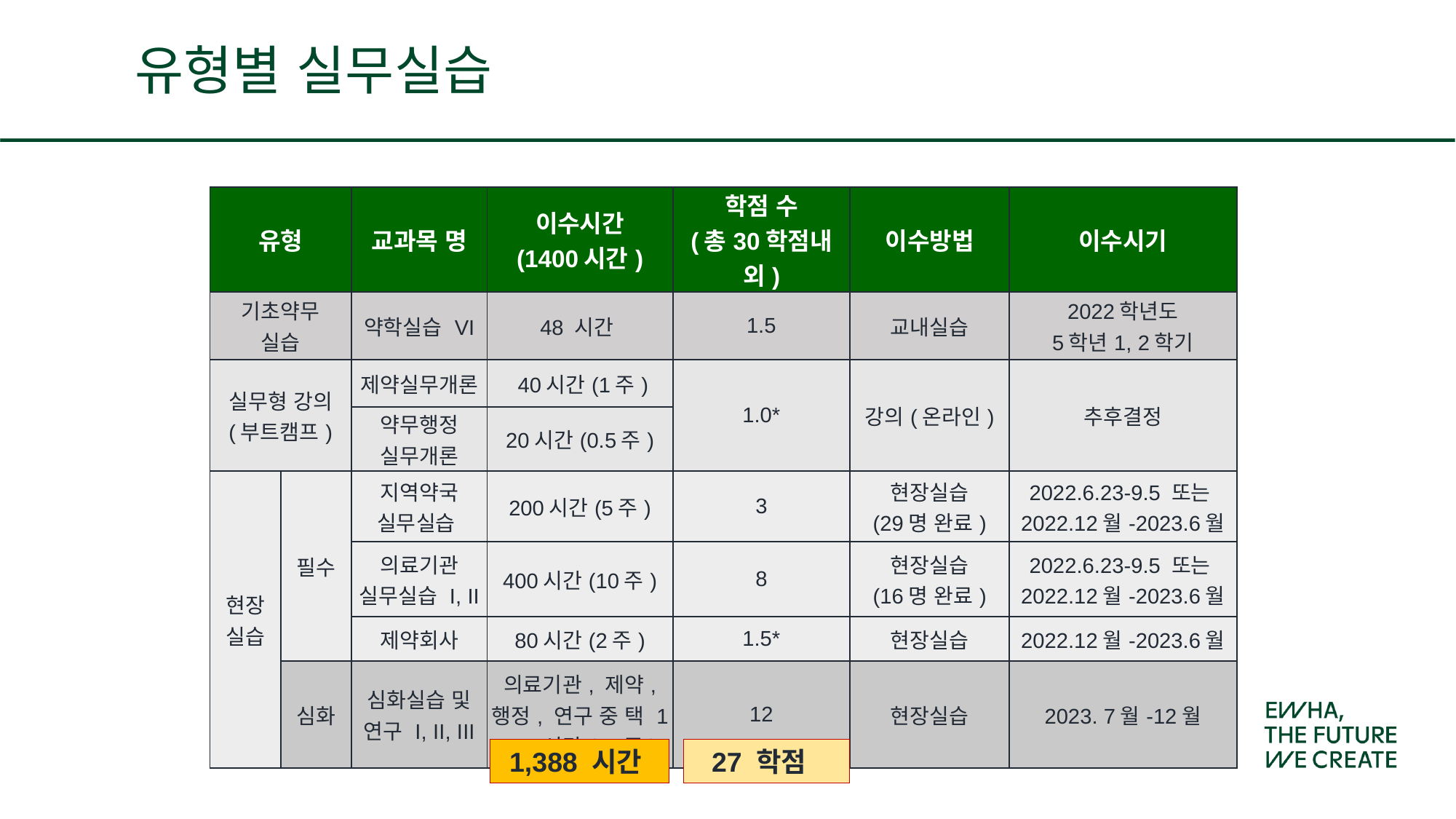

# 유형별 실무실습
| 유형 |  | 교과목 명 | 이수시간 (1400시간) | 학점 수 (총30학점내외) | 이수방법 | 이수시기 |
| --- | --- | --- | --- | --- | --- | --- |
| 기초약무 실습 |  | 약학실습 VI | 48 시간 | 1.5 | 교내실습 | 2022학년도 5학년1, 2학기 |
| 실무형 강의 (부트캠프) |  | 제약실무개론 | 40시간(1주) | 1.0\* | 강의(온라인) | 추후결정 |
|  |  | 약무행정 실무개론 | 20시간(0.5주) |  |  |  |
| 현장 실습 | 필수 | 지역약국 실무실습 | 200시간(5주) | 3 | 현장실습 (29명 완료) | 2022.6.23-9.5 또는 2022.12월-2023.6월 |
|  |  | 의료기관 실무실습 I, II | 400시간(10주) | 8 | 현장실습 (16명 완료) | 2022.6.23-9.5 또는 2022.12월-2023.6월 |
|  |  | 제약회사 | 80시간(2주) | 1.5\* | 현장실습 | 2022.12월-2023.6월 |
|  | 심화 | 심화실습 및 연구 I, II, III | 의료기관, 제약, 행정, 연구 중 택 1 600시간(15주) | 12 | 현장실습 | 2023. 7월-12월 |
1,388 시간
27 학점